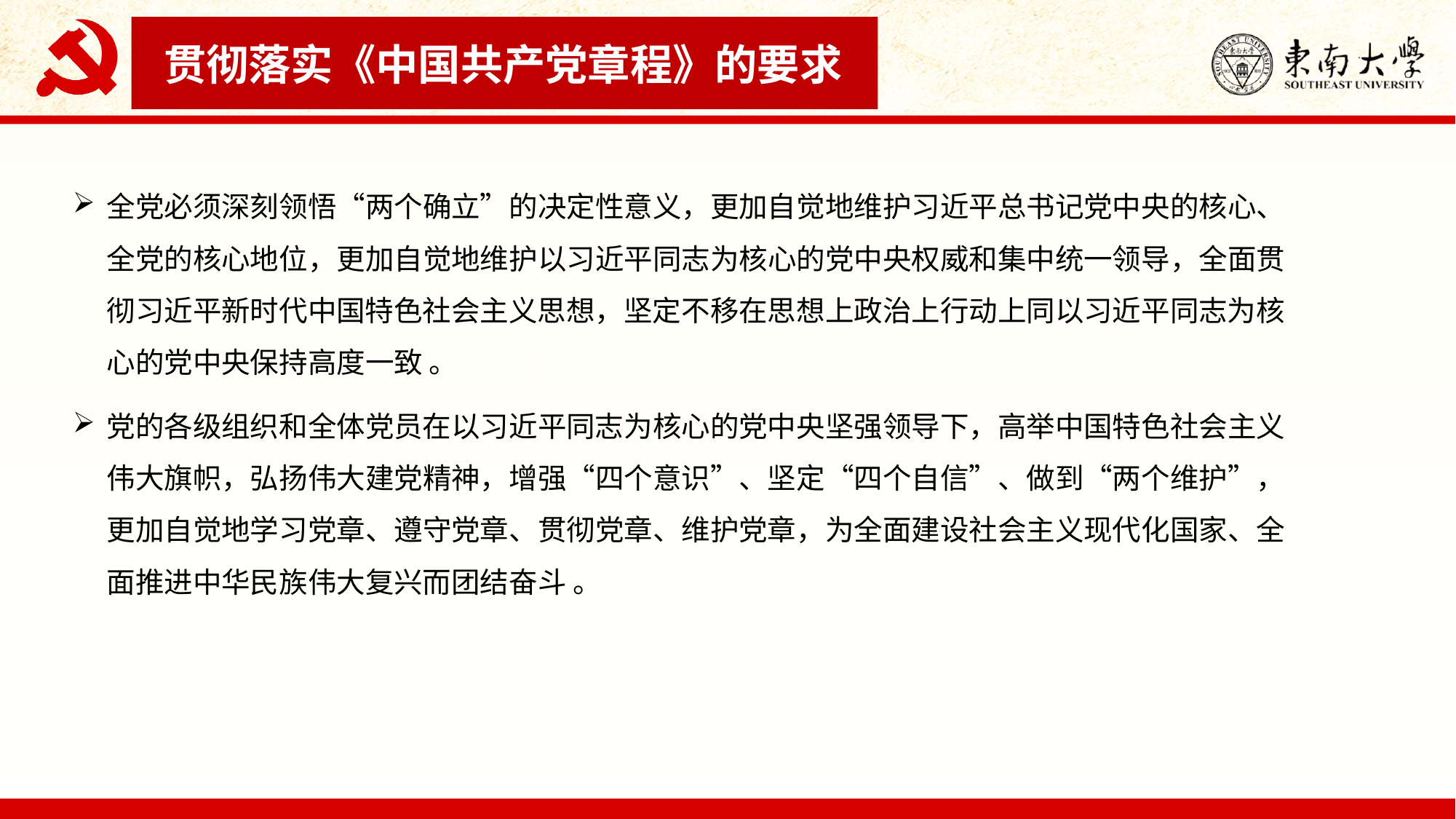

贯彻落实《中国共产党章程》的要求
全党必须深刻领悟“两个确立”的决定性意义，更加自觉地维护习近平总书记党中央的核心、全党的核心地位，更加自觉地维护以习近平同志为核心的党中央权威和集中统一领导，全面贯彻习近平新时代中国特色社会主义思想，坚定不移在思想上政治上行动上同以习近平同志为核心的党中央保持高度一致 。
党的各级组织和全体党员在以习近平同志为核心的党中央坚强领导下，高举中国特色社会主义伟大旗帜，弘扬伟大建党精神，增强“四个意识”、坚定“四个自信”、做到“两个维护”，更加自觉地学习党章、遵守党章、贯彻党章、维护党章，为全面建设社会主义现代化国家、全面推进中华民族伟大复兴而团结奋斗 。